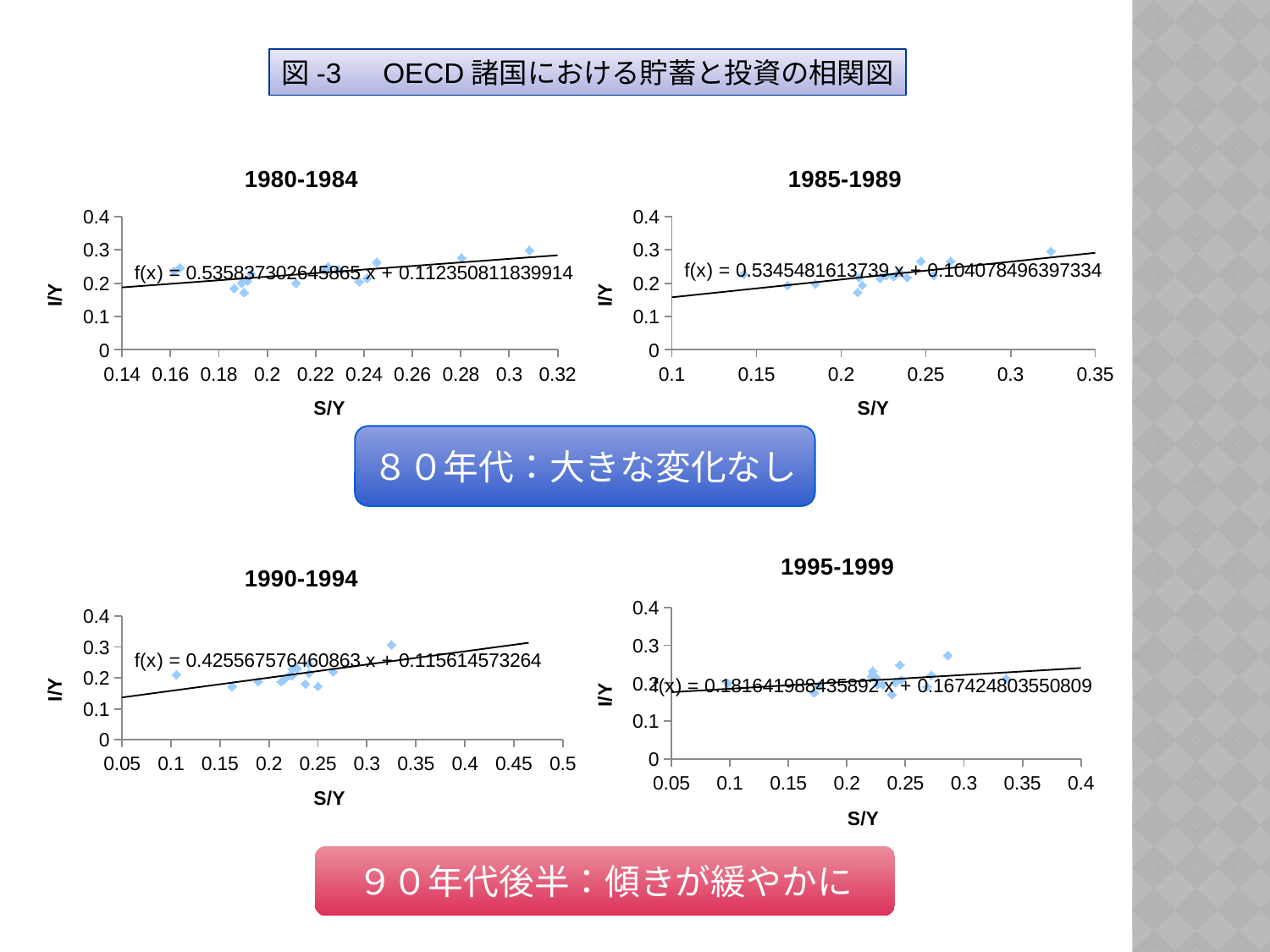

図-3　OECD諸国における貯蓄と投資の相関図

### Chart: 1980-1984

| Category |  |
|---|---|

### Chart: 1985-1989

| Category |  |
|---|---|
８０年代：大きな変化なし

### Chart: 1995-1999

| Category |  |
|---|---|

### Chart: 1990-1994

| Category |  |
|---|---|
９０年代後半：傾きが緩やかに